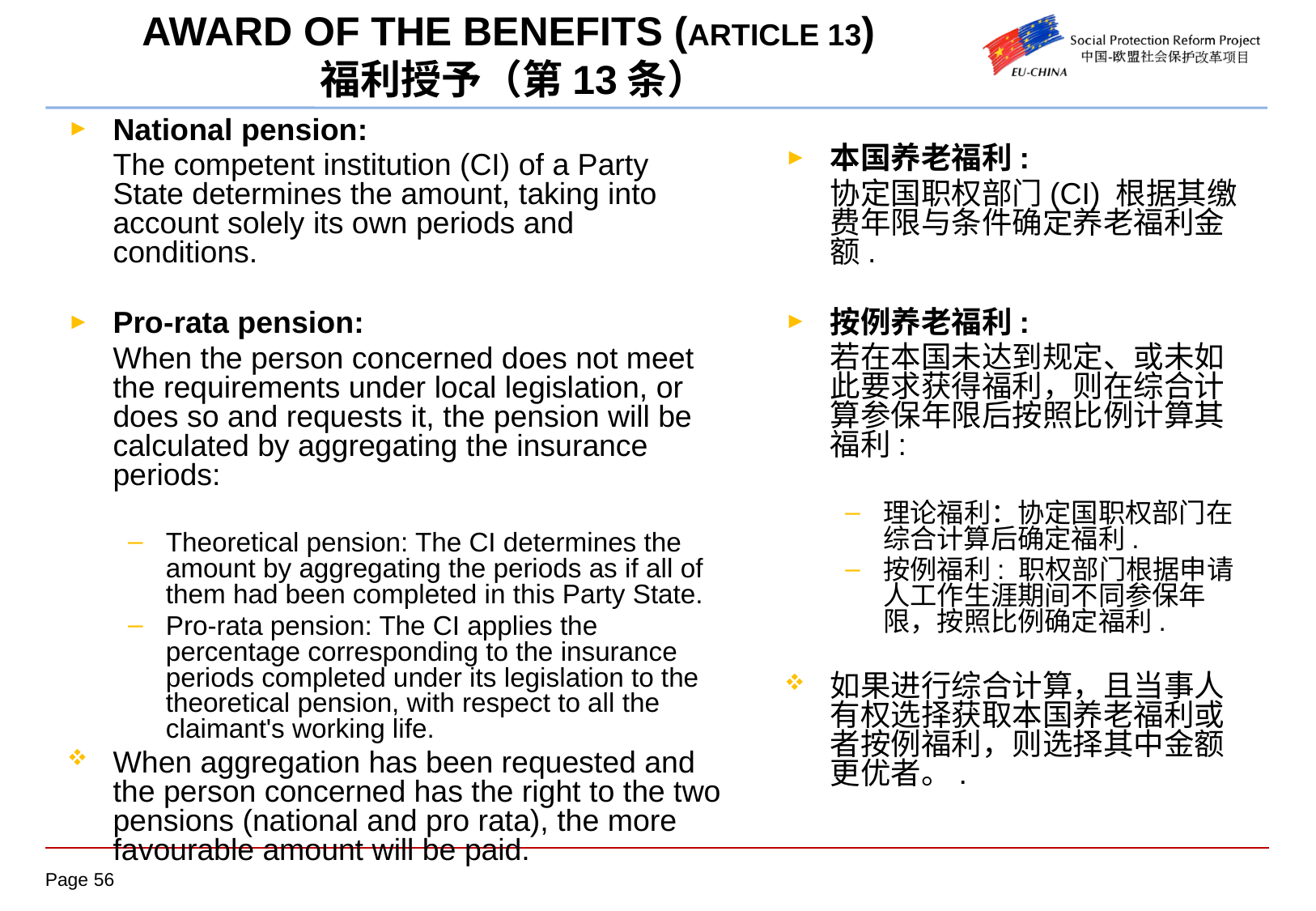

# AWARD OF THE BENEFITS (ARTICLE 13) 福利授予（第13条）
National pension:
	The competent institution (CI) of a Party State determines the amount, taking into account solely its own periods and conditions.

Pro-rata pension:
	When the person concerned does not meet the requirements under local legislation, or does so and requests it, the pension will be calculated by aggregating the insurance periods:

Theoretical pension: The CI determines the amount by aggregating the periods as if all of them had been completed in this Party State.
Pro-rata pension: The CI applies the percentage corresponding to the insurance periods completed under its legislation to the theoretical pension, with respect to all the claimant's working life.
When aggregation has been requested and the person concerned has the right to the two pensions (national and pro rata), the more favourable amount will be paid.

本国养老福利:
	协定国职权部门(CI) 根据其缴费年限与条件确定养老福利金额.

按例养老福利:
	若在本国未达到规定、或未如此要求获得福利，则在综合计算参保年限后按照比例计算其福利:

理论福利：协定国职权部门在综合计算后确定福利.
按例福利: 职权部门根据申请人工作生涯期间不同参保年限，按照比例确定福利.

如果进行综合计算，且当事人有权选择获取本国养老福利或者按例福利，则选择其中金额更优者。.